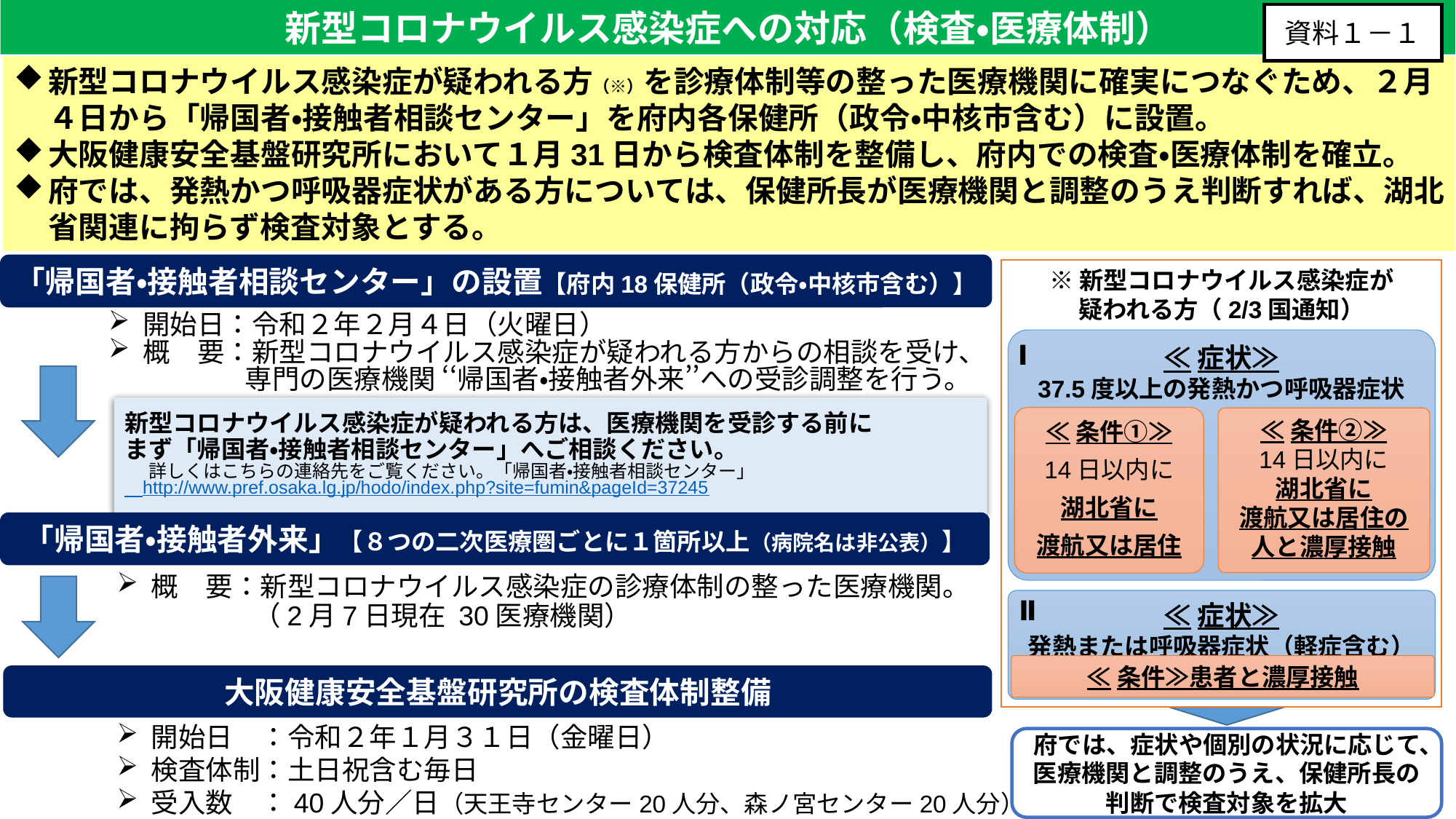

新型コロナウイルス感染症への対応（検査・医療体制）
資料１－１
新型コロナウイルス感染症が疑われる方（※）を診療体制等の整った医療機関に確実につなぐため、２月４日から「帰国者・接触者相談センター」を府内各保健所（政令・中核市含む）に設置。
大阪健康安全基盤研究所において１月31日から検査体制を整備し、府内での検査・医療体制を確立。
府では、発熱かつ呼吸器症状がある方については、保健所長が医療機関と調整のうえ判断すれば、湖北省関連に拘らず検査対象とする。
「帰国者・接触者相談センター」の設置【府内18保健所（政令・中核市含む）】
※新型コロナウイルス感染症が
疑われる方（2/3国通知）

開始日：令和２年２月４日（火曜日）
概　要：新型コロナウイルス感染症が疑われる方からの相談を受け、
　　　　　専門の医療機関 ‘‘帰国者・接触者外来’’への受診調整を行う。
≪症状≫
37.5度以上の発熱かつ呼吸器症状
Ⅰ

新型コロナウイルス感染症が疑われる方は、医療機関を受診する前に
まず「帰国者・接触者相談センター」へご相談ください。
　詳しくはこちらの連絡先をご覧ください。「帰国者・接触者相談センター」
　http://www.pref.osaka.lg.jp/hodo/index.php?site=fumin&pageId=37245
≪条件①≫
14日以内に
湖北省に
渡航又は居住
≪条件②≫
14日以内に
湖北省に
渡航又は居住の人と濃厚接触
「帰国者・接触者外来」【８つの二次医療圏ごとに１箇所以上（病院名は非公表）】
概　要：新型コロナウイルス感染症の診療体制の整った医療機関。
　　　　　（2月7日現在 30医療機関）

Ⅱ
≪症状≫
発熱または呼吸器症状（軽症含む）
≪条件≫患者と濃厚接触

大阪健康安全基盤研究所の検査体制整備

開始日　：令和２年１月３１日（金曜日）
検査体制：土日祝含む毎日
受入数　：40人分／日（天王寺センター20人分、森ノ宮センター20人分）
府では、症状や個別の状況に応じて、医療機関と調整のうえ、保健所長の判断で検査対象を拡大